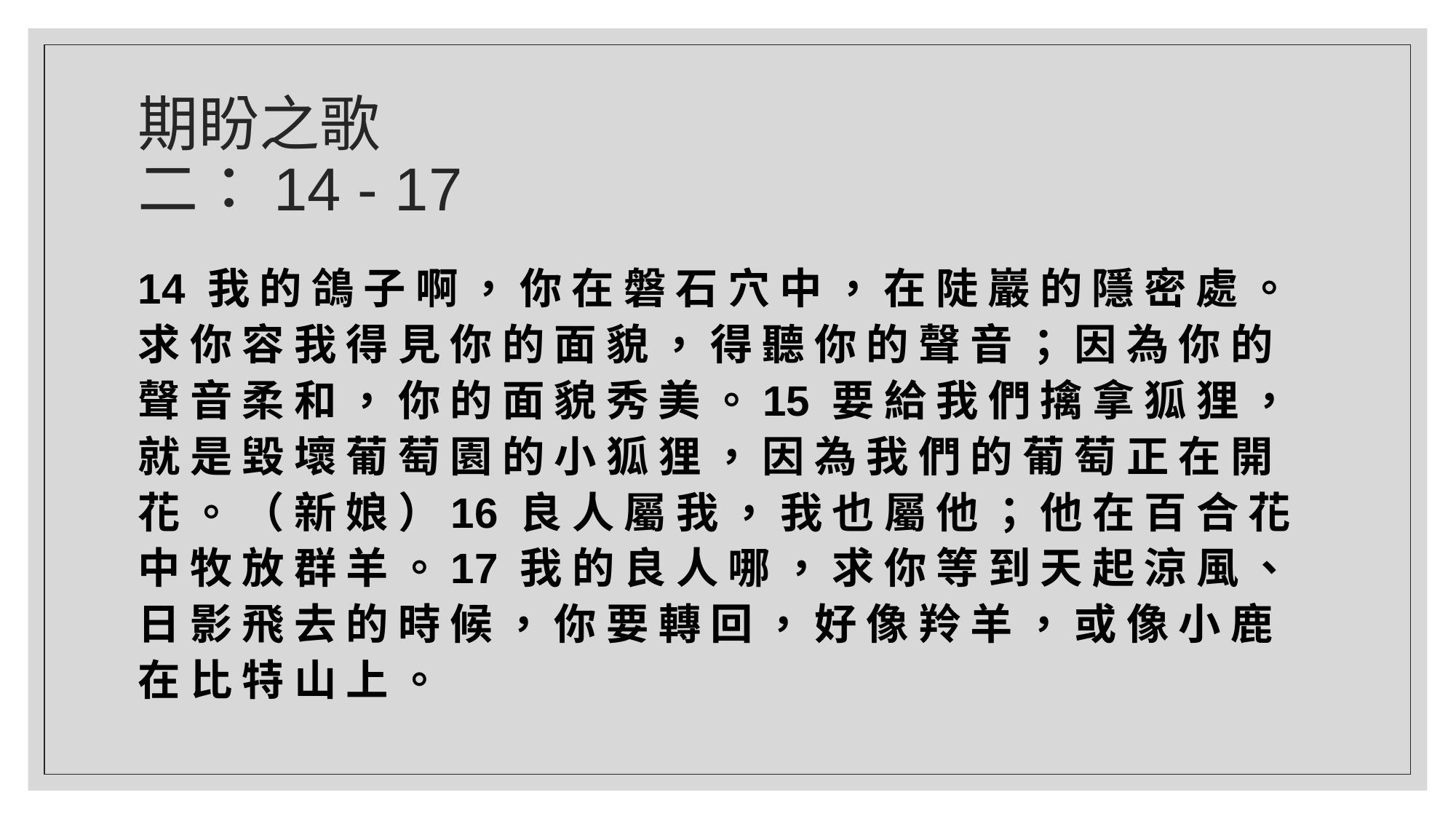

# 期盼之歌 二：14 - 17
14 我 的 鴿 子 啊 ， 你 在 磐 石 穴 中 ， 在 陡 巖 的 隱 密 處 。 求 你 容 我 得 見 你 的 面 貌 ， 得 聽 你 的 聲 音 ； 因 為 你 的 聲 音 柔 和 ， 你 的 面 貌 秀 美 。15 要 給 我 們 擒 拿 狐 狸 ， 就 是 毀 壞 葡 萄 園 的 小 狐 狸 ， 因 為 我 們 的 葡 萄 正 在 開 花 。 （ 新 娘 ）16 良 人 屬 我 ， 我 也 屬 他 ； 他 在 百 合 花 中 牧 放 群 羊 。17 我 的 良 人 哪 ， 求 你 等 到 天 起 涼 風 、 日 影 飛 去 的 時 候 ， 你 要 轉 回 ， 好 像 羚 羊 ， 或 像 小 鹿 在 比 特 山 上 。